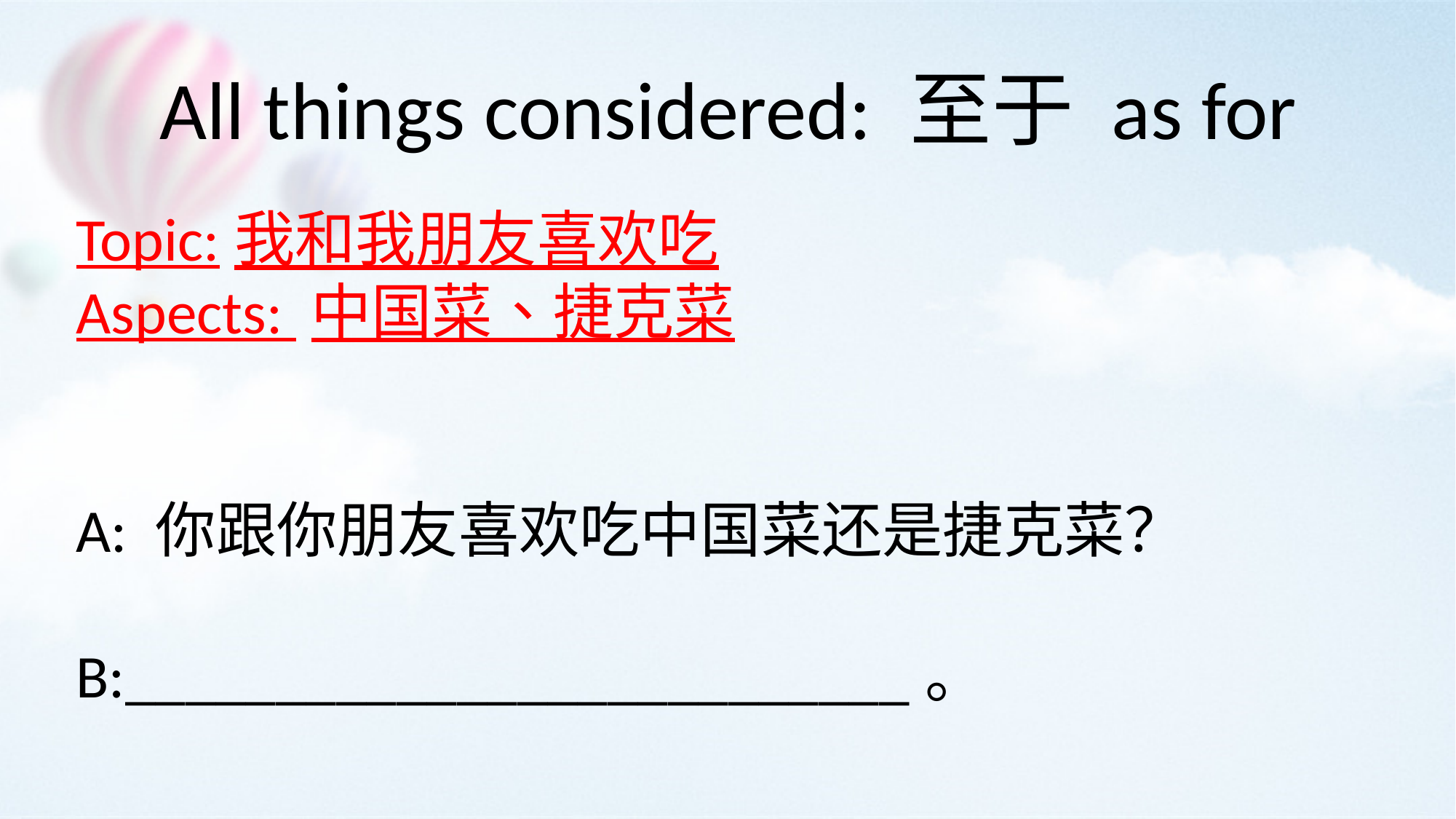

All things considered: 至于 as for
Topic:我和我朋友喜欢吃
Aspects: 中国菜、捷克菜

A: 你跟你朋友喜欢吃中国菜还是捷克菜？

B:__________________________。